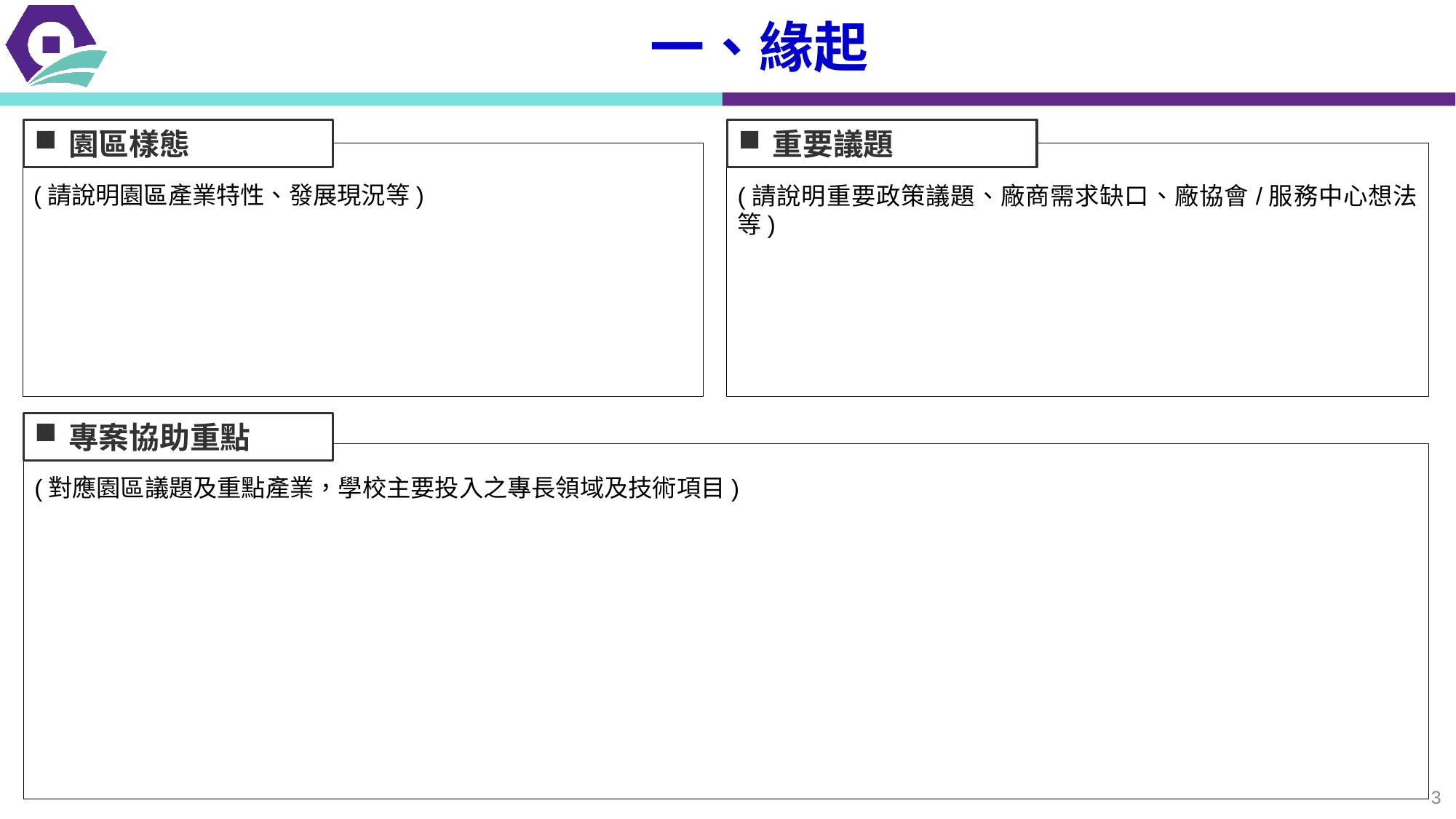

# 一、緣起
園區樣態
重要議題

(請說明園區產業特性、發展現況等)
(請說明重要政策議題、廠商需求缺口、廠協會/服務中心想法等)
專案協助重點

(對應園區議題及重點產業，學校主要投入之專長領域及技術項目)
3